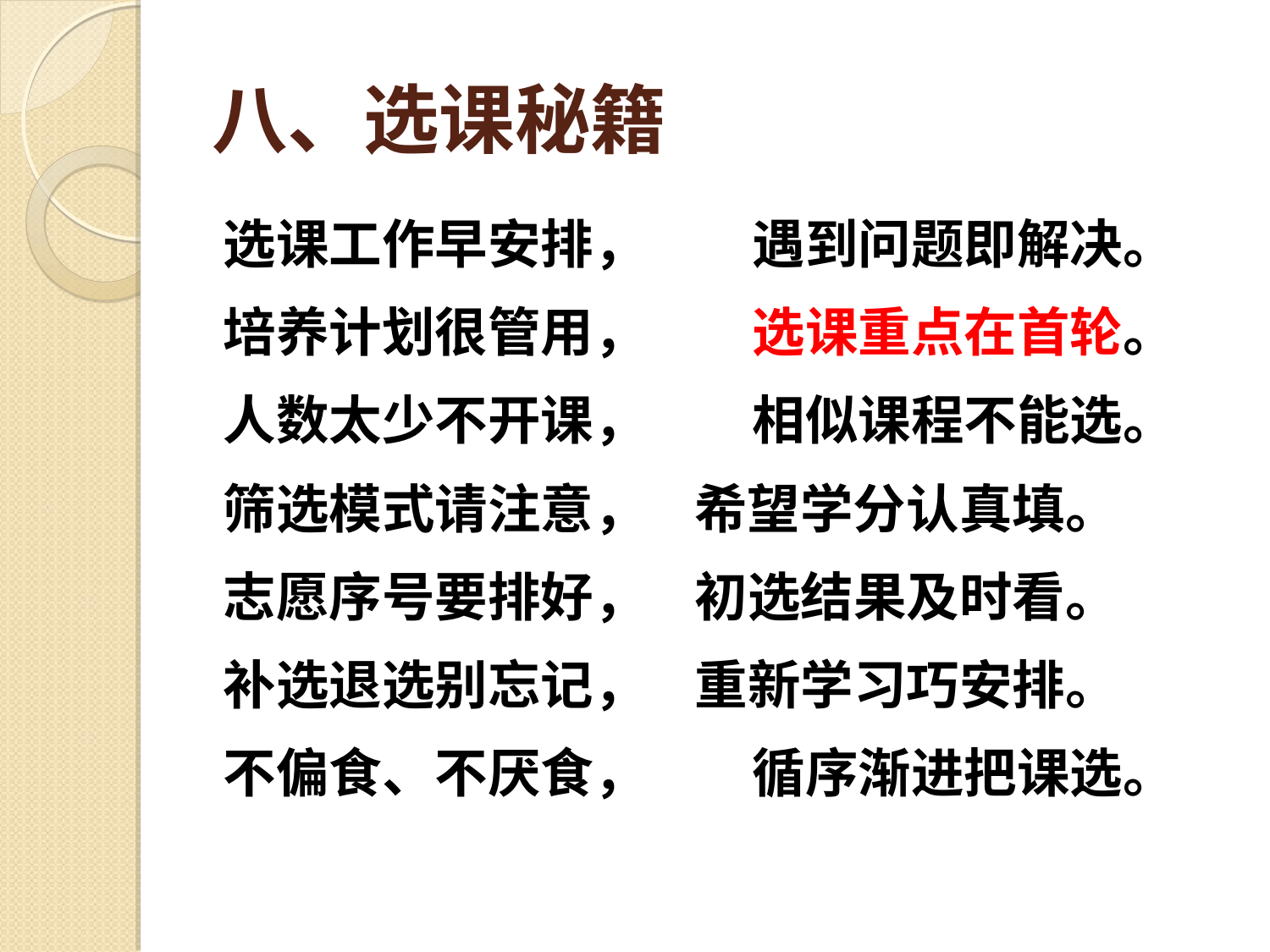

八、选课秘籍
选课工作早安排，　　遇到问题即解决。
培养计划很管用，　　选课重点在首轮。
人数太少不开课，　　相似课程不能选。
筛选模式请注意，    希望学分认真填。
志愿序号要排好，    初选结果及时看。
补选退选别忘记，    重新学习巧安排。
不偏食、不厌食，　　循序渐进把课选。